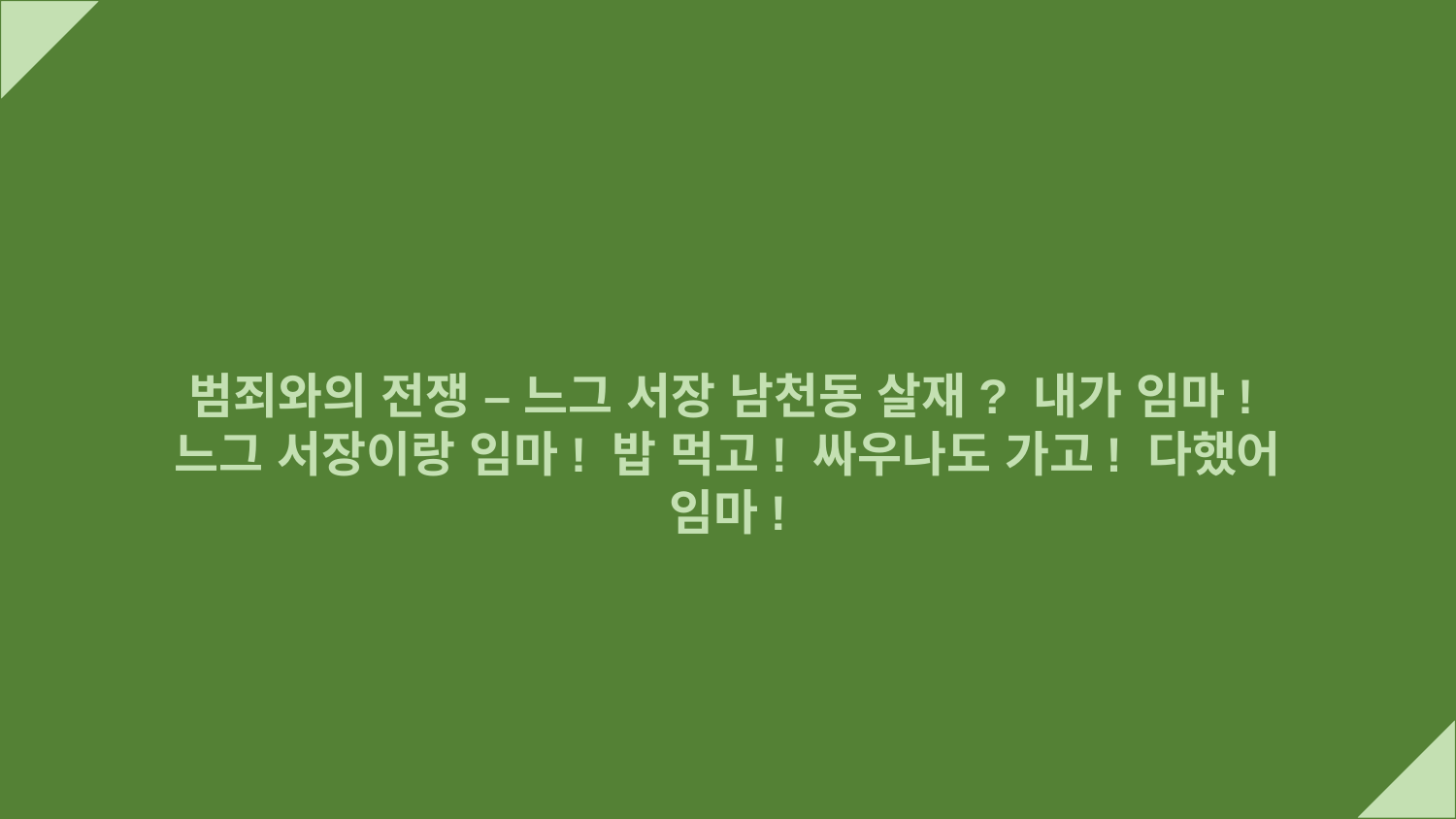

범죄와의 전쟁 – 느그 서장 남천동 살재? 내가 임마!  느그 서장이랑 임마! 밥 먹고! 싸우나도 가고! 다했어 임마!